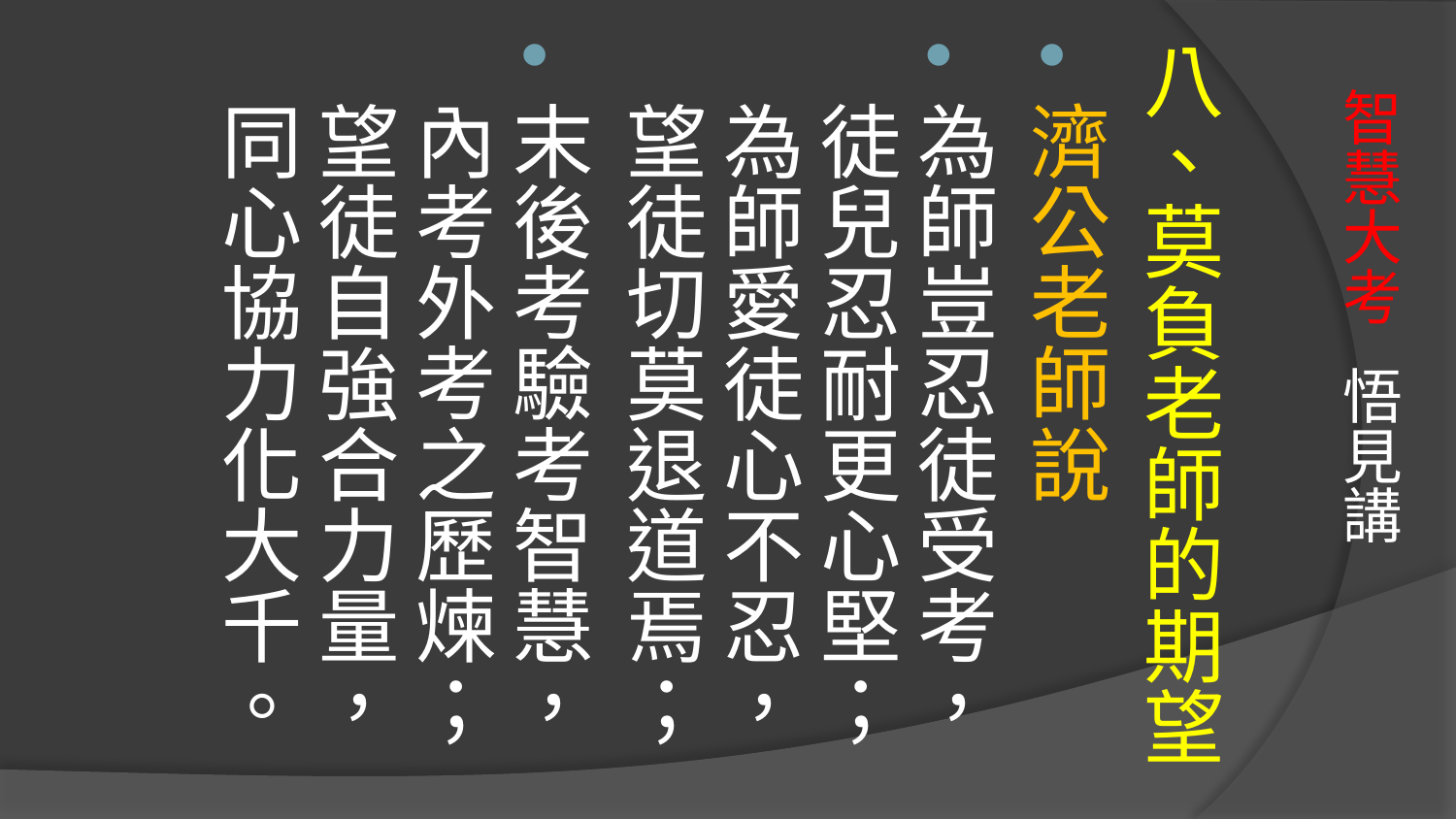

八、莫負老師的期望
濟公老師說
為師豈忍徒受考，徒兒忍耐更心堅； 
為師愛徒心不忍，望徒切莫退道焉；
末後考驗考智慧，內考外考之歷煉； 
望徒自強合力量，同心協力化大千。

# 智慧大考   悟見講